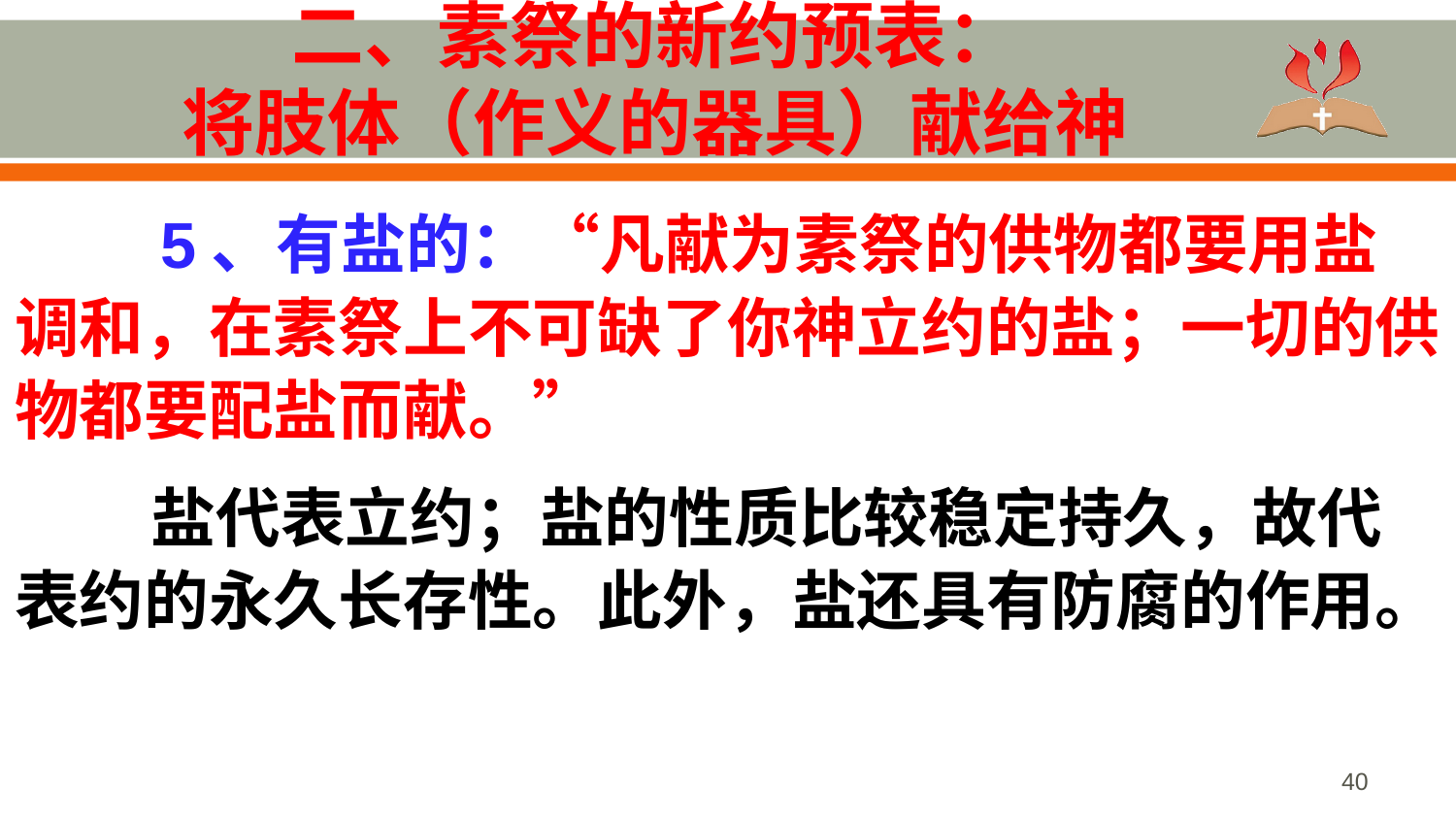

# 二、素祭的新约预表： 将肢体（作义的器具）献给神
	5、有盐的：“凡献为素祭的供物都要用盐调和，在素祭上不可缺了你神立约的盐；一切的供物都要配盐而献。”
盐代表立约；盐的性质比较稳定持久，故代表约的永久长存性。此外，盐还具有防腐的作用。

40